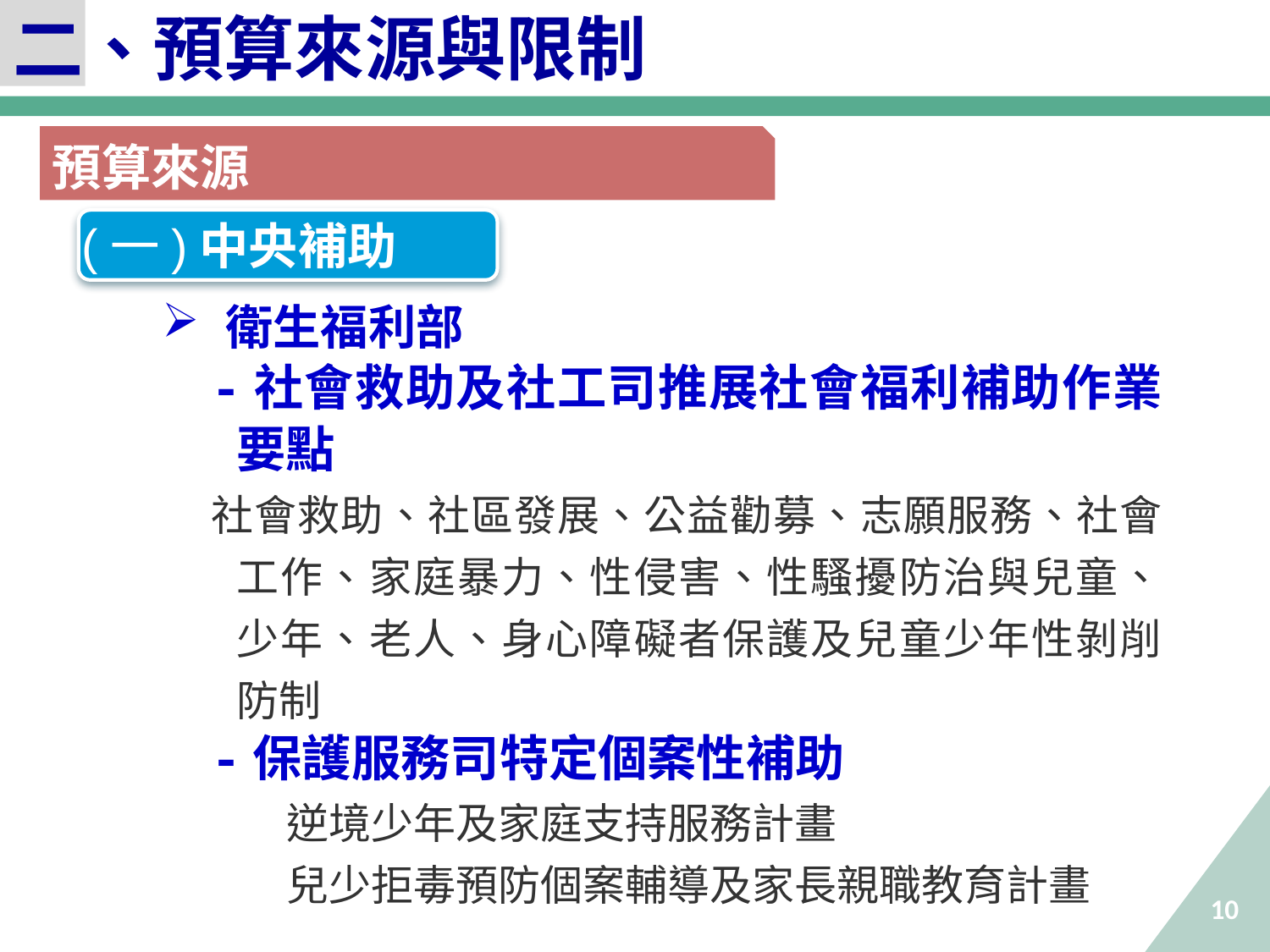

二、預算來源與限制

預算來源
(一)中央補助

衛生福利部
-社會救助及社工司推展社會福利補助作業要點
社會救助、社區發展、公益勸募、志願服務、社會工作、家庭暴力、性侵害、性騷擾防治與兒童、少年、老人、身心障礙者保護及兒童少年性剝削防制
-保護服務司特定個案性補助
逆境少年及家庭支持服務計畫
兒少拒毒預防個案輔導及家長親職教育計畫

10